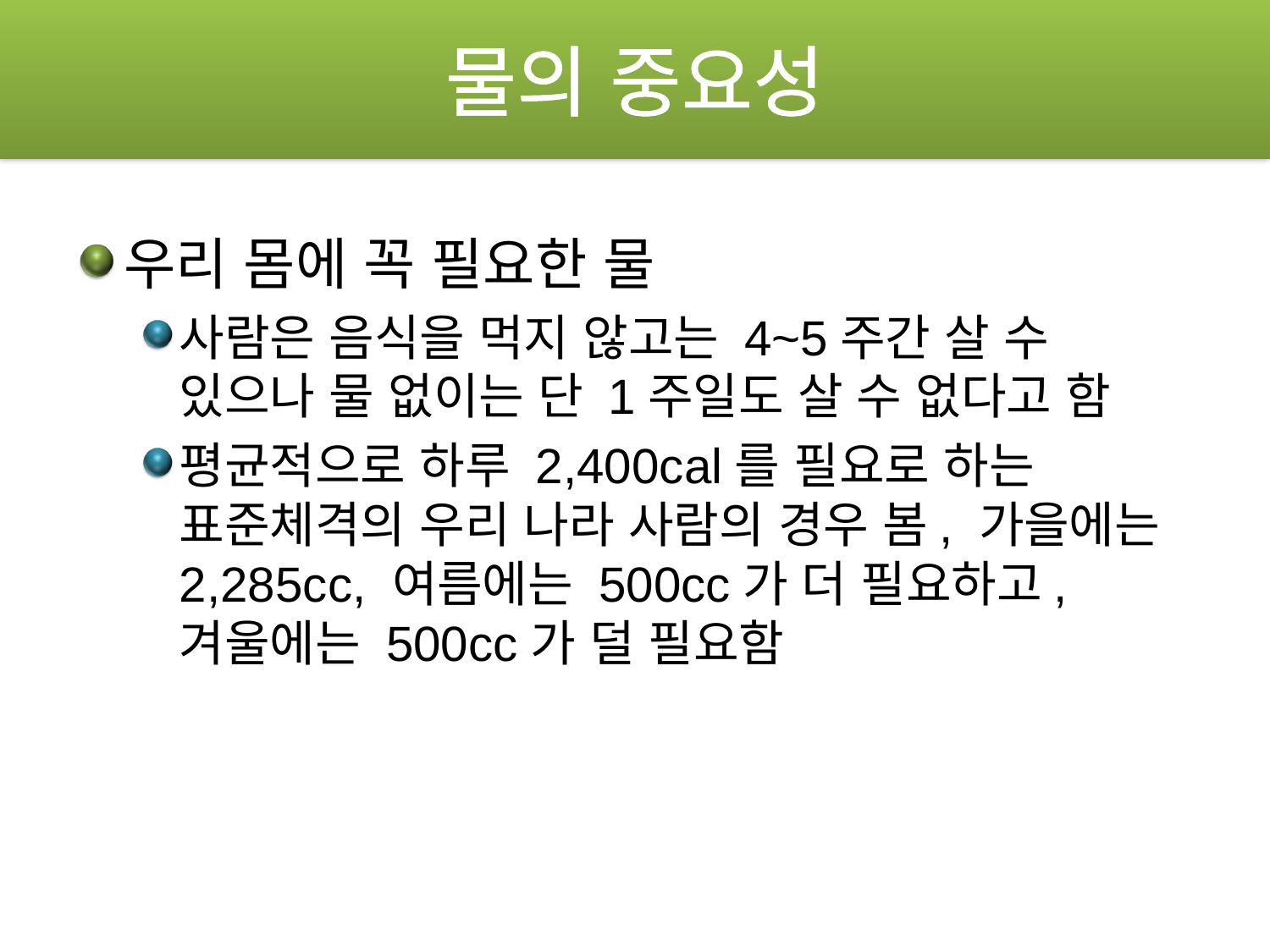

# 물의 중요성
우리 몸에 꼭 필요한 물
사람은 음식을 먹지 않고는 4~5주간 살 수 있으나 물 없이는 단 1주일도 살 수 없다고 함
평균적으로 하루 2,400cal를 필요로 하는 표준체격의 우리 나라 사람의 경우 봄, 가을에는 2,285cc, 여름에는 500cc가 더 필요하고, 겨울에는 500cc가 덜 필요함